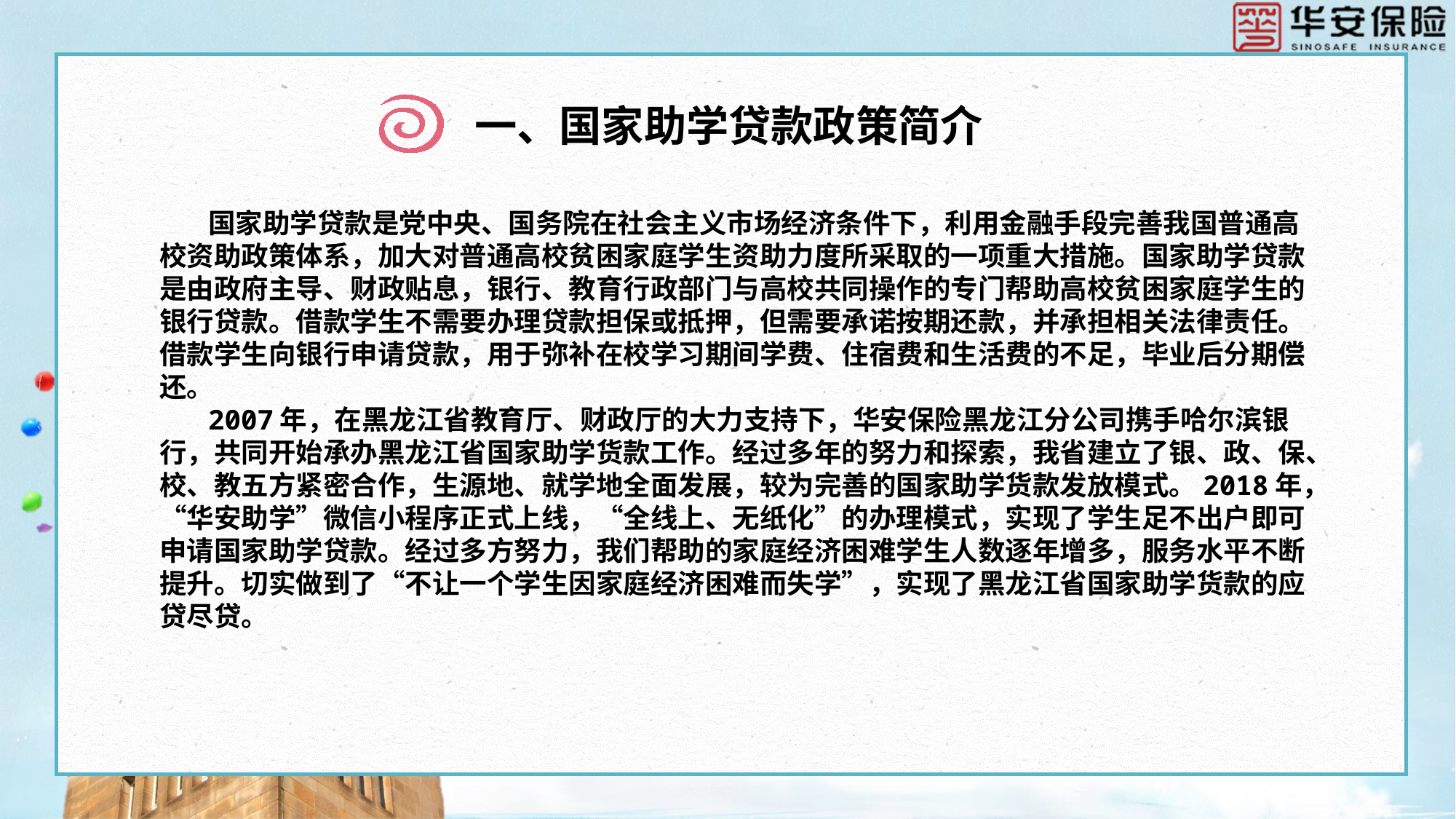

一、国家助学贷款政策简介

国家助学贷款是党中央、国务院在社会主义市场经济条件下，利用金融手段完善我国普通高校资助政策体系，加大对普通高校贫困家庭学生资助力度所采取的一项重大措施。国家助学贷款是由政府主导、财政贴息，银行、教育行政部门与高校共同操作的专门帮助高校贫困家庭学生的银行贷款。借款学生不需要办理贷款担保或抵押，但需要承诺按期还款，并承担相关法律责任。借款学生向银行申请贷款，用于弥补在校学习期间学费、住宿费和生活费的不足，毕业后分期偿还。
2007年，在黑龙江省教育厅、财政厅的大力支持下，华安保险黑龙江分公司携手哈尔滨银行，共同开始承办黑龙江省国家助学货款工作。经过多年的努力和探索，我省建立了银、政、保、校、教五方紧密合作，生源地、就学地全面发展，较为完善的国家助学货款发放模式。2018年，“华安助学”微信小程序正式上线，“全线上、无纸化”的办理模式，实现了学生足不出户即可申请国家助学贷款。经过多方努力，我们帮助的家庭经济困难学生人数逐年增多，服务水平不断提升。切实做到了“不让一个学生因家庭经济困难而失学”，实现了黑龙江省国家助学货款的应贷尽贷。